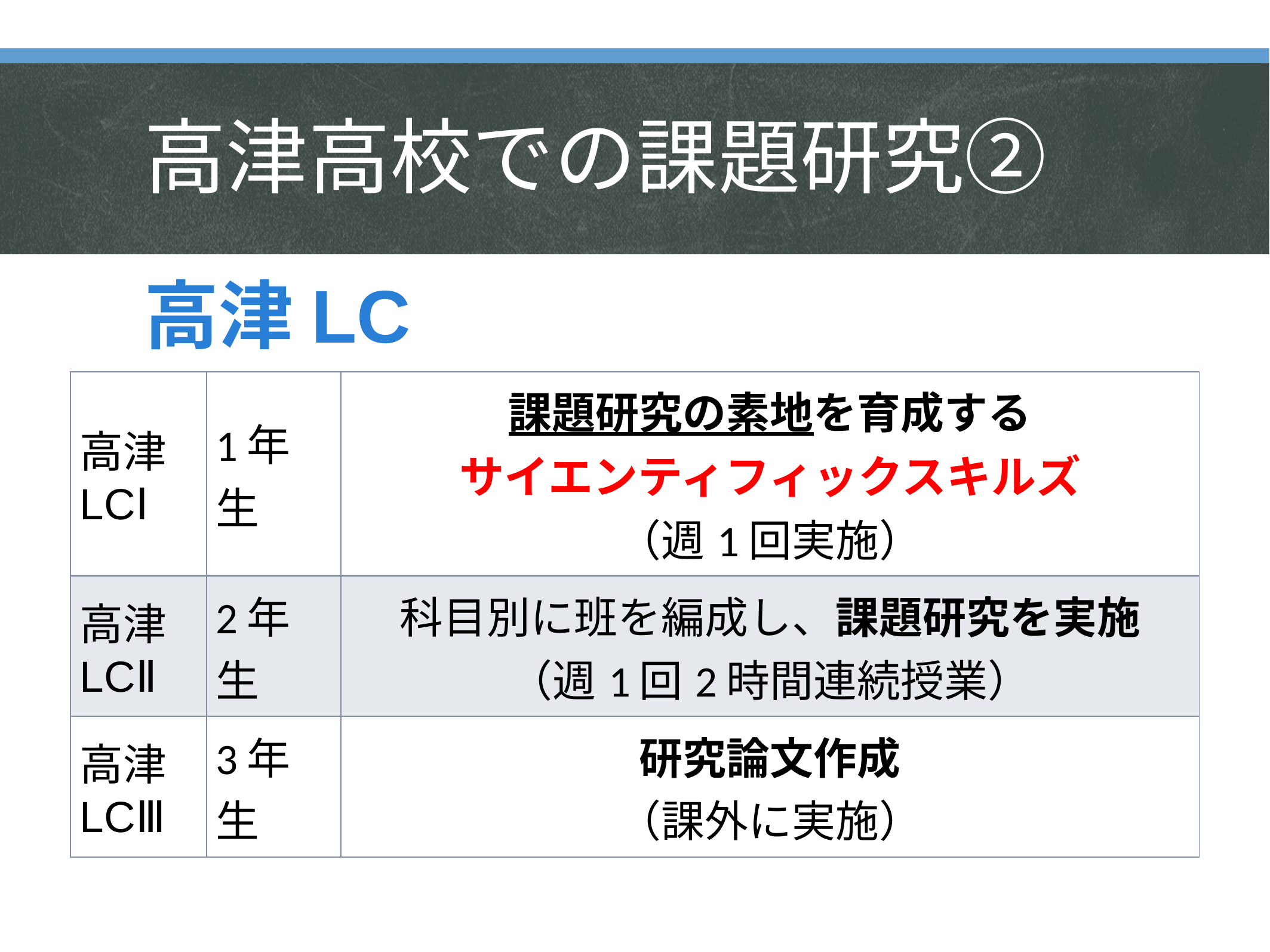

# 高津高校での課題研究②
高津LC
| 高津LCⅠ | 1年生 | 課題研究の素地を育成する サイエンティフィックスキルズ （週1回実施） |
| --- | --- | --- |
| 高津LCⅡ | 2年生 | 科目別に班を編成し、課題研究を実施 （週1回2時間連続授業） |
| 高津LCⅢ | 3年生 | 研究論文作成 （課外に実施） |